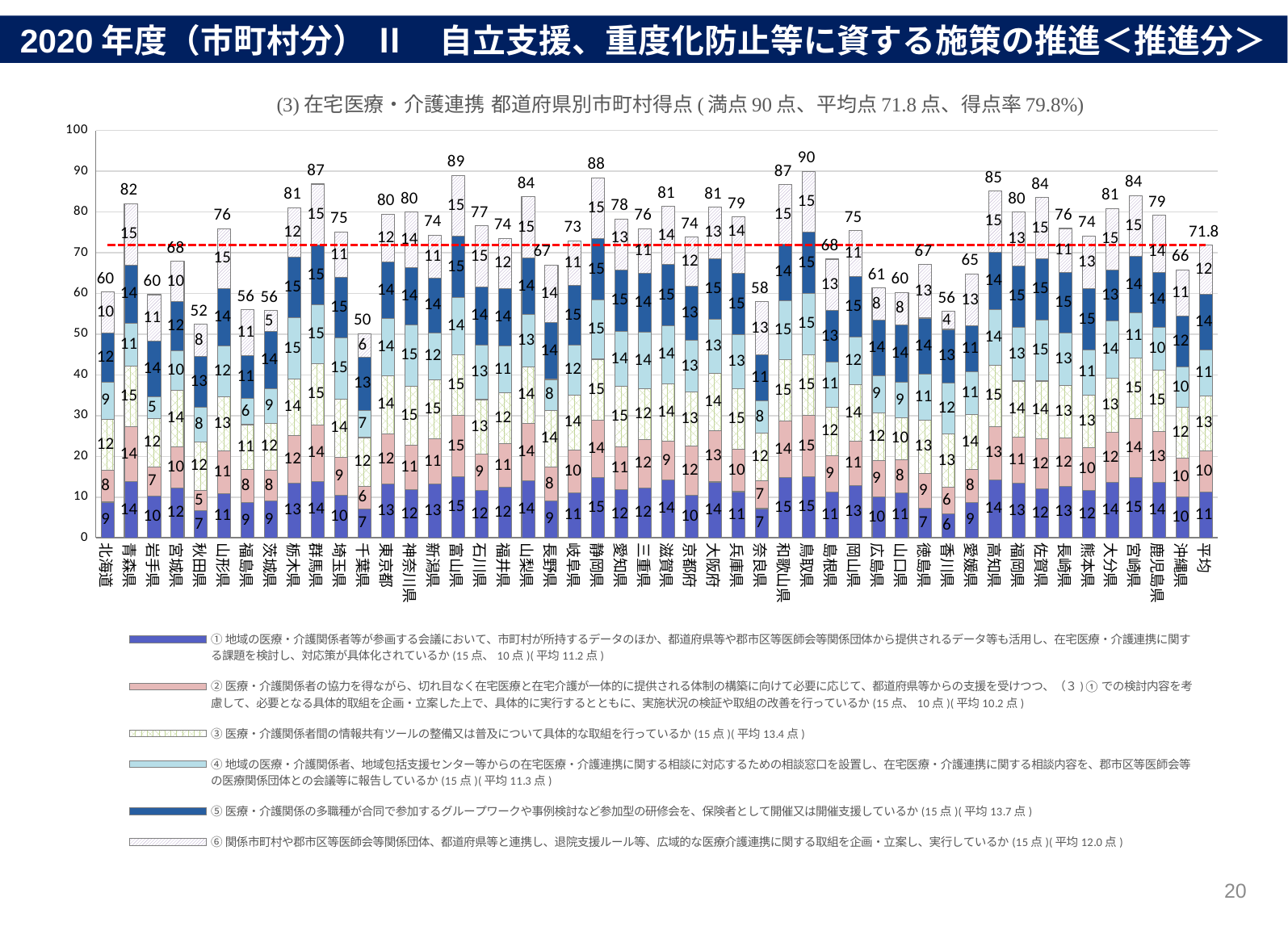

2020年度（市町村分） Ⅱ　自立支援、重度化防止等に資する施策の推進＜推進分＞

### Chart

| Category | ①地域の医療・介護関係者等が参画する会議において、市町村が所持するデータのほか、都道府県等や郡市区等医師会等関係団体から提供されるデータ等も活用し、在宅医療・介護連携に関する課題を検討し、対応策が具体化されているか(15点、10点)(平均11.2点) | ②医療・介護関係者の協力を得ながら、切れ目なく在宅医療と在宅介護が一体的に提供される体制の構築に向けて必要に応じて、都道府県等からの支援を受けつつ、（３)①での検討内容を考慮して、必要となる具体的取組を企画・立案した上で、具体的に実行するとともに、実施状況の検証や取組の改善を行っているか(15点、10点)(平均10.2点) | ③医療・介護関係者間の情報共有ツールの整備又は普及について具体的な取組を行っているか(15点)(平均13.4点) | ④地域の医療・介護関係者、地域包括支援センター等からの在宅医療・介護連携に関する相談に対応するための相談窓口を設置し、在宅医療・介護連携に関する相談内容を、郡市区等医師会等の医療関係団体との会議等に報告しているか(15点)(平均11.3点) | ⑤医療・介護関係の多職種が合同で参加するグループワークや事例検討など参加型の研修会を、保険者として開催又は開催支援しているか(15点)(平均13.7点) | ⑥関係市町村や郡市区等医師会等関係団体、都道府県等と連携し、退院支援ルール等、広域的な医療介護連携に関する取組を企画・立案し、実行しているか(15点)(平均12.0点) | 合計 | 平均 |
|---|---|---|---|---|---|---|---|---|
| 北海道 | 8.77094972067039 | 7.905027932960894 | 12.486033519553073 | 9.134078212290502 | 12.067039106145252 | 9.972067039106145 | 60.33519553072626 | 71.81217690982194 |
| 青森県 | 13.75 | 13.5 | 15.0 | 10.5 | 14.25 | 15.0 | 82.0 | 71.81217690982194 |
| 岩手県 | 10.303030303030303 | 7.121212121212121 | 11.818181818181818 | 5.454545454545454 | 13.636363636363637 | 11.363636363636363 | 59.69696969696969 | 71.81217690982194 |
| 宮城県 | 12.285714285714286 | 10.142857142857142 | 13.714285714285714 | 9.857142857142858 | 12.0 | 9.857142857142858 | 67.85714285714286 | 71.81217690982194 |
| 秋田県 | 6.6 | 5.0 | 12.0 | 8.4 | 12.6 | 7.8 | 52.4 | 71.81217690982194 |
| 山形県 | 10.857142857142858 | 10.571428571428571 | 13.285714285714286 | 12.428571428571429 | 14.142857142857142 | 14.571428571428571 | 75.85714285714286 | 71.81217690982194 |
| 福島県 | 8.64406779661017 | 8.220338983050848 | 10.932203389830509 | 6.3559322033898304 | 10.677966101694915 | 11.186440677966102 | 56.016949152542374 | 71.81217690982194 |
| 茨城県 | 8.977272727272727 | 7.613636363636363 | 11.590909090909092 | 8.522727272727273 | 13.977272727272727 | 5.113636363636363 | 55.79545454545455 | 71.81217690982194 |
| 栃木県 | 13.4 | 11.8 | 13.8 | 15.0 | 15.0 | 12.0 | 81.0 | 71.81217690982194 |
| 群馬県 | 13.857142857142858 | 13.857142857142858 | 15.0 | 14.571428571428571 | 14.571428571428571 | 15.0 | 86.85714285714286 | 71.81217690982194 |
| 埼玉県 | 10.476190476190476 | 9.365079365079366 | 14.285714285714286 | 15.0 | 14.761904761904763 | 11.19047619047619 | 75.07936507936508 | 71.81217690982194 |
| 千葉県 | 7.12962962962963 | 5.555555555555555 | 11.944444444444445 | 6.666666666666667 | 13.055555555555555 | 5.833333333333333 | 50.18518518518519 | 71.81217690982194 |
| 東京都 | 13.14516129032258 | 12.419354838709678 | 14.274193548387096 | 14.03225806451613 | 13.790322580645162 | 11.85483870967742 | 79.51612903225806 | 71.81217690982194 |
| 神奈川県 | 11.818181818181818 | 10.909090909090908 | 14.545454545454545 | 15.0 | 14.090909090909092 | 13.636363636363637 | 80.0 | 71.81217690982194 |
| 新潟県 | 13.166666666666666 | 11.166666666666666 | 14.5 | 11.5 | 13.5 | 10.5 | 74.33333333333333 | 71.81217690982194 |
| 富山県 | 15.0 | 15.0 | 15.0 | 14.0 | 15.0 | 15.0 | 89.0 | 71.81217690982194 |
| 石川県 | 11.578947368421053 | 8.947368421052632 | 13.421052631578947 | 13.421052631578947 | 14.210526315789474 | 15.0 | 76.57894736842104 | 71.81217690982194 |
| 福井県 | 12.352941176470589 | 10.882352941176471 | 12.352941176470589 | 11.470588235294118 | 14.117647058823529 | 12.352941176470589 | 73.52941176470588 | 71.81217690982194 |
| 山梨県 | 14.074074074074074 | 14.074074074074074 | 13.88888888888889 | 12.777777777777779 | 13.88888888888889 | 15.0 | 83.70370370370371 | 71.81217690982194 |
| 長野県 | 9.025974025974026 | 8.441558441558442 | 13.831168831168831 | 7.597402597402597 | 14.025974025974026 | 14.025974025974026 | 66.94805194805194 | 71.81217690982194 |
| 岐阜県 | 11.071428571428571 | 10.476190476190476 | 13.571428571428571 | 12.142857142857142 | 14.642857142857142 | 11.071428571428571 | 72.97619047619047 | 71.81217690982194 |
| 静岡県 | 14.857142857142858 | 14.0 | 15.0 | 14.571428571428571 | 15.0 | 15.0 | 88.42857142857143 | 71.81217690982194 |
| 愛知県 | 11.75925925925926 | 10.648148148148149 | 14.722222222222221 | 13.61111111111111 | 15.0 | 12.5 | 78.24074074074075 | 71.81217690982194 |
| 三重県 | 12.241379310344827 | 11.89655172413793 | 12.413793103448276 | 13.96551724137931 | 14.482758620689655 | 10.862068965517242 | 75.86206896551724 | 71.81217690982194 |
| 滋賀県 | 14.210526315789474 | 9.473684210526315 | 14.210526315789474 | 14.210526315789474 | 15.0 | 14.210526315789474 | 81.31578947368422 | 71.81217690982194 |
| 京都府 | 10.384615384615385 | 12.115384615384615 | 13.26923076923077 | 12.692307692307692 | 13.26923076923077 | 12.115384615384615 | 73.84615384615385 | 71.81217690982194 |
| 大阪府 | 13.720930232558139 | 12.674418604651162 | 13.953488372093023 | 13.255813953488373 | 15.0 | 12.55813953488372 | 81.16279069767442 | 71.81217690982194 |
| 兵庫県 | 11.341463414634147 | 10.365853658536585 | 15.0 | 13.170731707317072 | 15.0 | 13.902439024390244 | 78.78048780487805 | 71.81217690982194 |
| 奈良県 | 7.17948717948718 | 6.923076923076923 | 11.538461538461538 | 8.076923076923077 | 11.153846153846153 | 13.076923076923077 | 57.94871794871794 | 71.81217690982194 |
| 和歌山県 | 14.833333333333334 | 13.833333333333334 | 15.0 | 14.5 | 14.0 | 14.5 | 86.66666666666667 | 71.81217690982194 |
| 鳥取県 | 15.0 | 15.0 | 15.0 | 15.0 | 15.0 | 15.0 | 90.0 | 71.81217690982194 |
| 島根県 | 11.31578947368421 | 8.947368421052632 | 11.842105263157896 | 11.052631578947368 | 12.631578947368421 | 12.631578947368421 | 68.42105263157896 | 71.81217690982194 |
| 岡山県 | 12.777777777777779 | 10.925925925925926 | 13.88888888888889 | 11.666666666666666 | 15.0 | 11.11111111111111 | 75.37037037037038 | 71.81217690982194 |
| 広島県 | 10.0 | 8.91304347826087 | 11.73913043478261 | 9.130434782608695 | 13.695652173913043 | 7.826086956521739 | 61.30434782608696 | 71.81217690982194 |
| 山口県 | 11.052631578947368 | 8.157894736842104 | 10.263157894736842 | 8.68421052631579 | 14.210526315789474 | 7.894736842105263 | 60.263157894736835 | 71.81217690982194 |
| 徳島県 | 7.291666666666667 | 8.541666666666666 | 13.125 | 11.25 | 13.75 | 13.125 | 67.08333333333333 | 71.81217690982194 |
| 香川県 | 5.882352941176471 | 6.470588235294118 | 13.235294117647058 | 12.352941176470589 | 13.235294117647058 | 4.411764705882353 | 55.588235294117645 | 71.81217690982194 |
| 愛媛県 | 8.75 | 8.0 | 13.5 | 10.5 | 11.25 | 12.75 | 64.75 | 71.81217690982194 |
| 高知県 | 14.264705882352942 | 13.088235294117647 | 15.0 | 13.676470588235293 | 14.117647058823529 | 15.0 | 85.14705882352942 | 71.81217690982194 |
| 福岡県 | 13.333333333333334 | 11.416666666666666 | 13.75 | 13.25 | 15.0 | 13.25 | 80.0 | 71.81217690982194 |
| 佐賀県 | 12.0 | 12.25 | 14.25 | 15.0 | 15.0 | 15.0 | 83.5 | 71.81217690982194 |
| 長崎県 | 12.619047619047619 | 11.904761904761905 | 12.857142857142858 | 12.857142857142858 | 15.0 | 10.714285714285714 | 75.95238095238095 | 71.81217690982194 |
| 熊本県 | 11.666666666666666 | 10.444444444444445 | 13.0 | 11.0 | 15.0 | 13.0 | 74.11111111111111 | 71.81217690982194 |
| 大分県 | 13.61111111111111 | 12.222222222222221 | 13.333333333333334 | 14.166666666666666 | 12.5 | 15.0 | 80.83333333333333 | 71.81217690982194 |
| 宮崎県 | 14.807692307692308 | 14.423076923076923 | 15.0 | 10.961538461538462 | 13.846153846153847 | 15.0 | 84.03846153846155 | 71.81217690982194 |
| 鹿児島県 | 13.604651162790697 | 12.55813953488372 | 15.0 | 10.465116279069768 | 13.604651162790697 | 13.953488372093023 | 79.18604651162791 | 71.81217690982194 |
| 沖縄県 | 10.121951219512194 | 9.512195121951219 | 12.439024390243903 | 9.878048780487806 | 12.439024390243903 | 11.341463414634147 | 65.73170731707317 | 71.81217690982194 |
| 平均 | 11.206203331418726 | 10.22975301550833 | 13.423319931074095 | 11.303848363009765 | 13.699023549684089 | 11.950028719126939 | 71.81217690982194 | 71.81217690982194 |
20